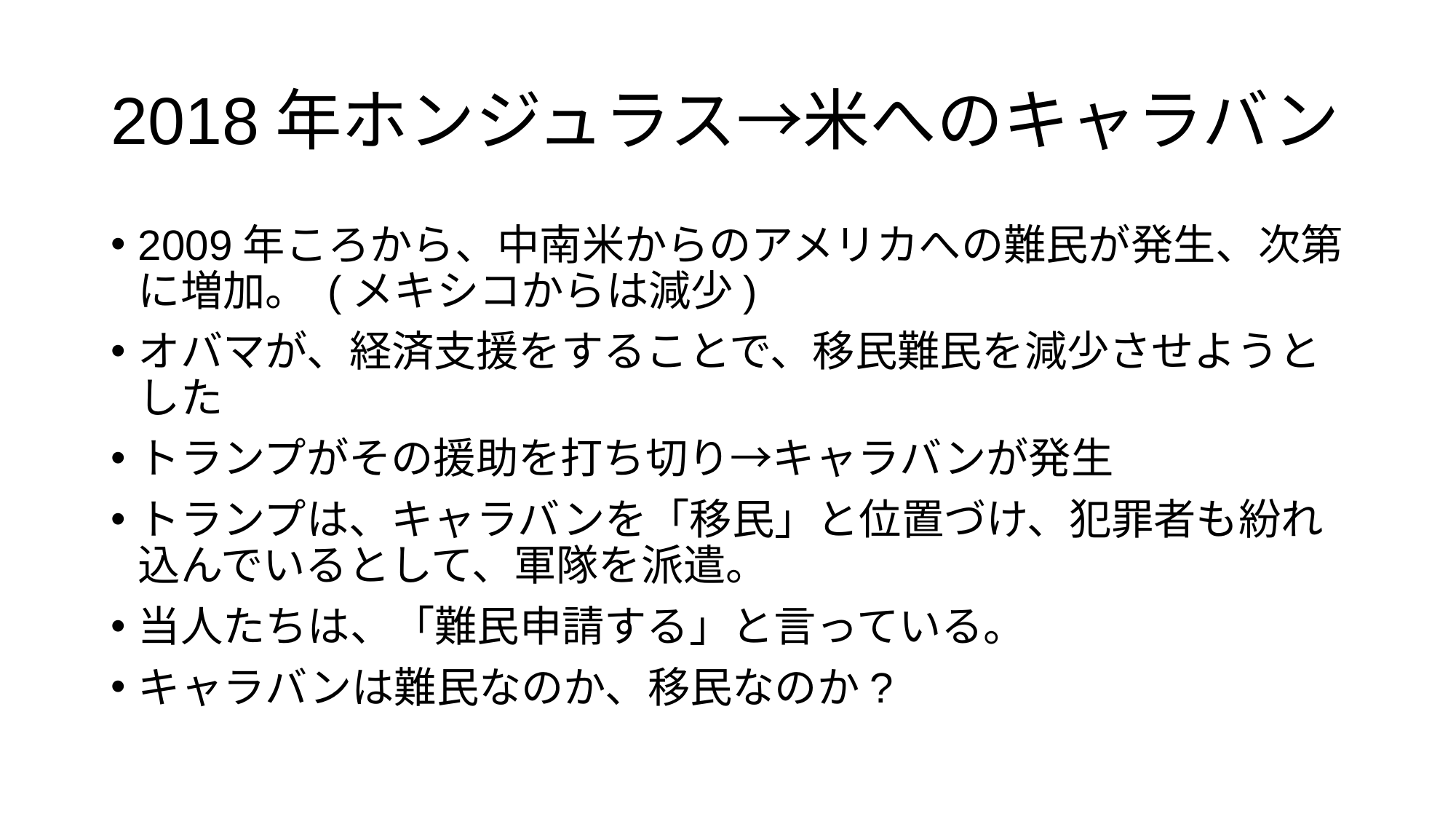

# 2018年ホンジュラス→米へのキャラバン
2009年ころから、中南米からのアメリカへの難民が発生、次第に増加。 (メキシコからは減少)
オバマが、経済支援をすることで、移民難民を減少させようとした
トランプがその援助を打ち切り→キャラバンが発生
トランプは、キャラバンを「移民」と位置づけ、犯罪者も紛れ込んでいるとして、軍隊を派遣。
当人たちは、「難民申請する」と言っている。
キャラバンは難民なのか、移民なのか?